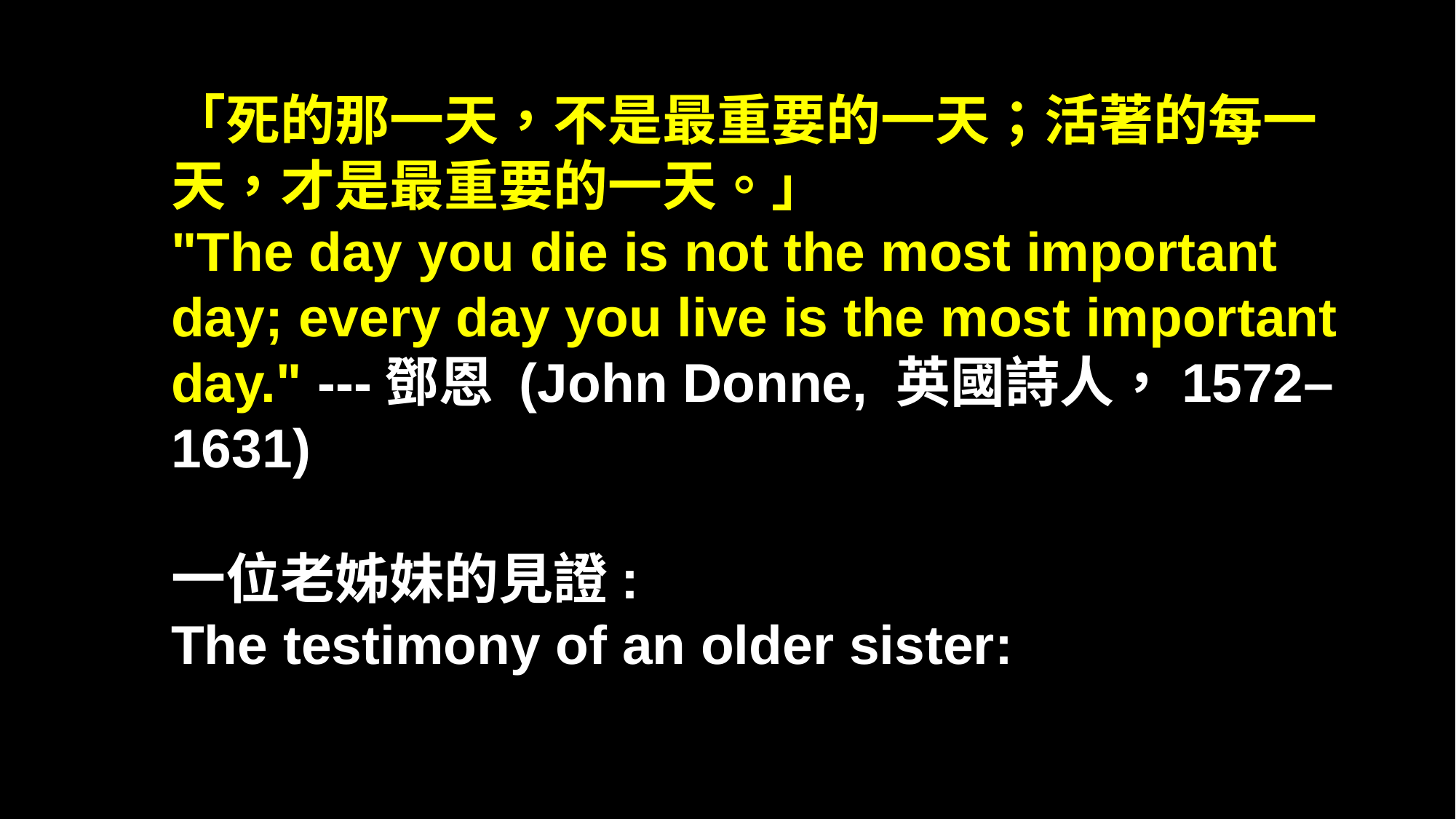

「死的那一天，不是最重要的一天；活著的每一天，才是最重要的一天。」
"The day you die is not the most important day; every day you live is the most important day." ---鄧恩 (John Donne, 英國詩人，1572–1631)

一位老姊妹的見證:
The testimony of an older sister: